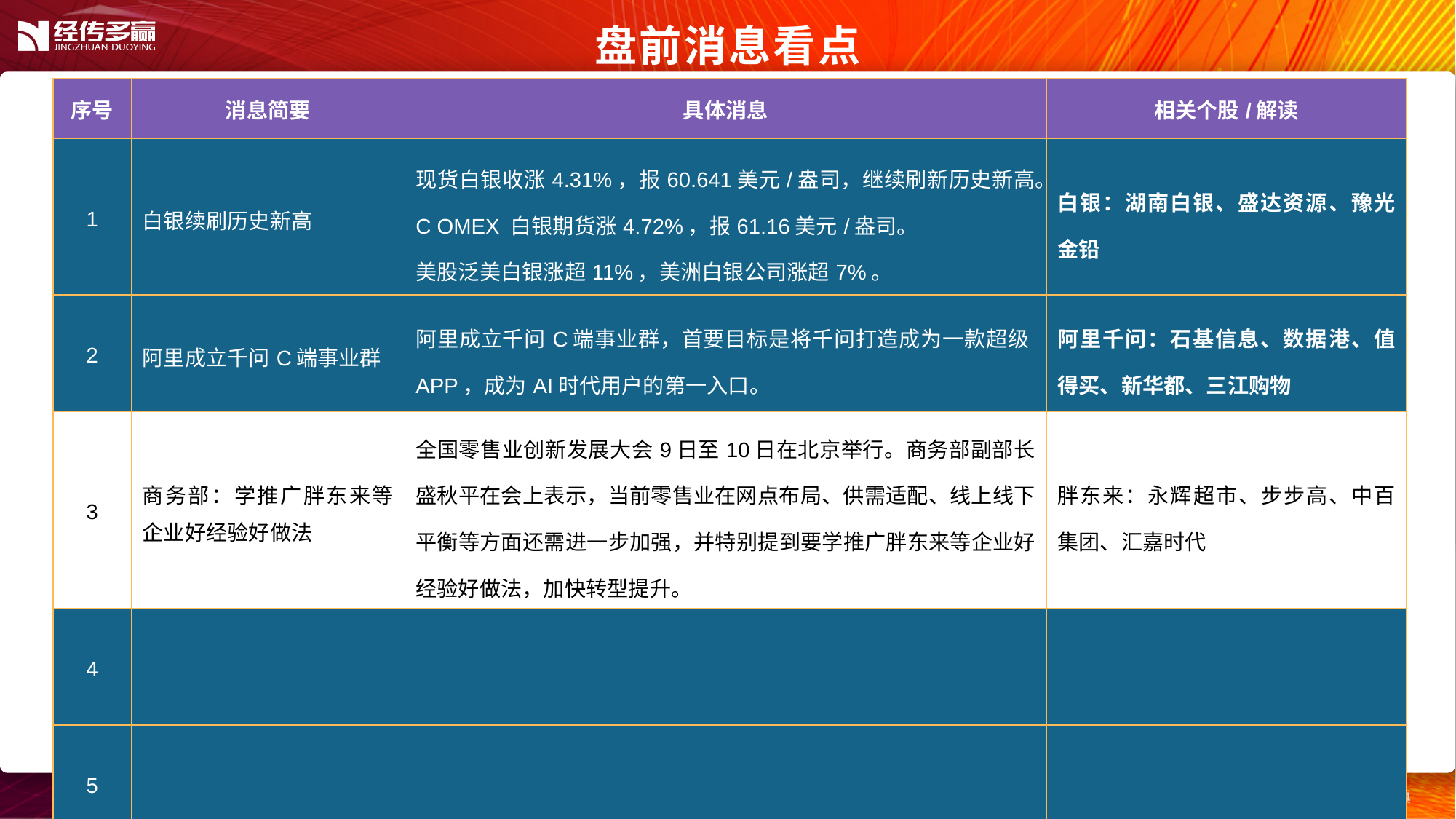

盘前消息看点
| 序号 | 消息简要 | 具体消息 | 相关个股/解读 |
| --- | --- | --- | --- |
| 1 | 白银续刷历史新高 | 现货白银收涨4.31%，报60.641美元/盎司，继续刷新历史新高。C OMEX 白银期货涨4.72%，报61.16美元/盎司。 美股泛美白银涨超11%，美洲白银公司涨超7%。 | 白银：湖南白银、盛达资源、豫光金铅 |
| 2 | 阿里成立千问C端事业群 | 阿里成立千问C端事业群，首要目标是将千问打造成为一款超级APP，成为AI时代用户的第一入口。 | 阿里千问：石基信息、数据港、值得买、新华都、三江购物 |
| 3 | 商务部：学推广胖东来等企业好经验好做法 | 全国零售业创新发展大会9日至10日在北京举行。商务部副部长盛秋平在会上表示，当前零售业在网点布局、供需适配、线上线下平衡等方面还需进一步加强，并特别提到要学推广胖东来等企业好经验好做法，加快转型提升。 | 胖东来：永辉超市、步步高、中百集团、汇嘉时代 |
| 4 |  |  |  |
| 5 |  |  |  |